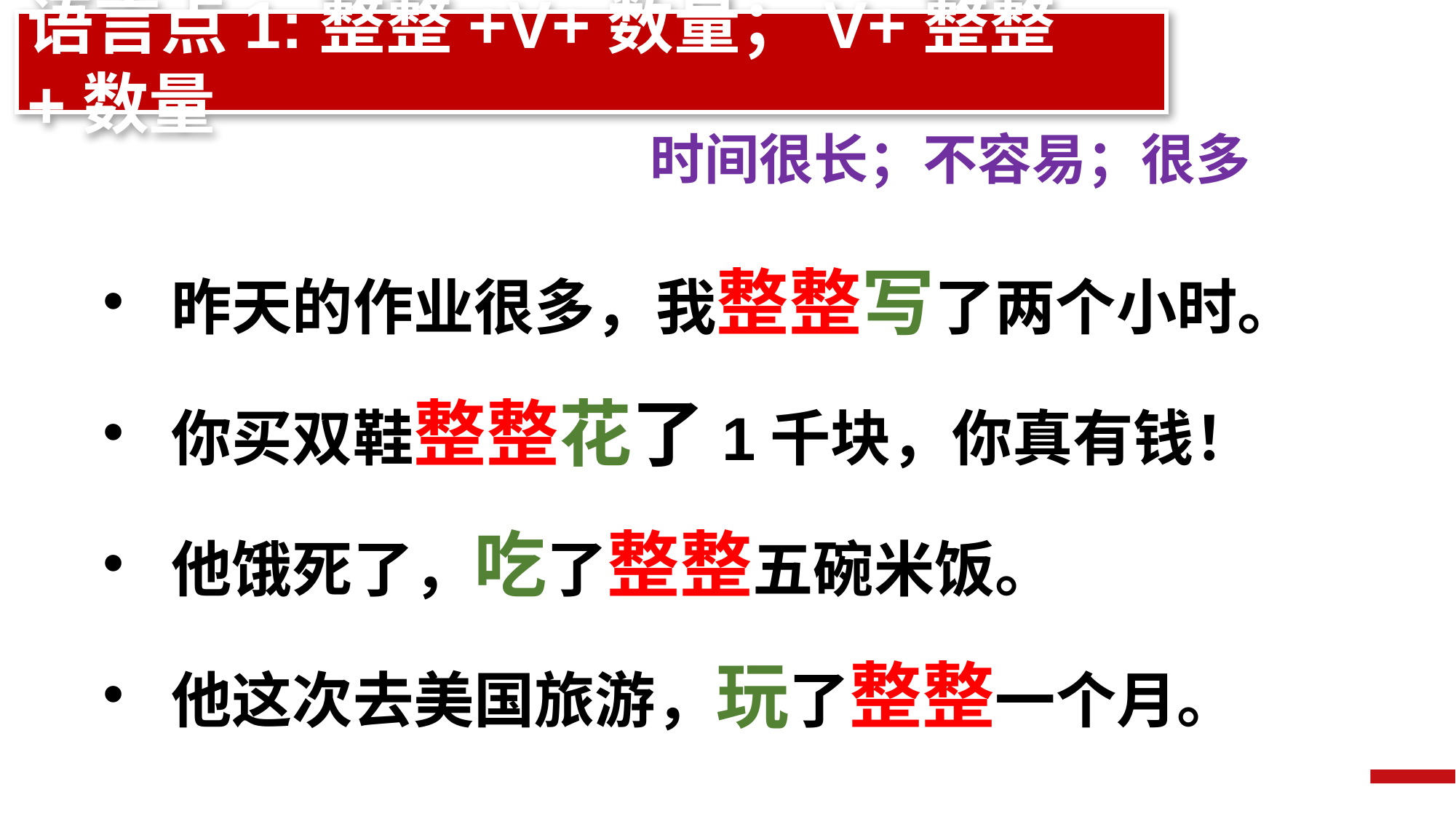

语言点1:整整+V+数量；V+整整+数量
时间很长；不容易；很多
昨天的作业很多，我整整写了两个小时。
你买双鞋整整花了1千块，你真有钱！
他饿死了，吃了整整五碗米饭。
他这次去美国旅游，玩了整整一个月。